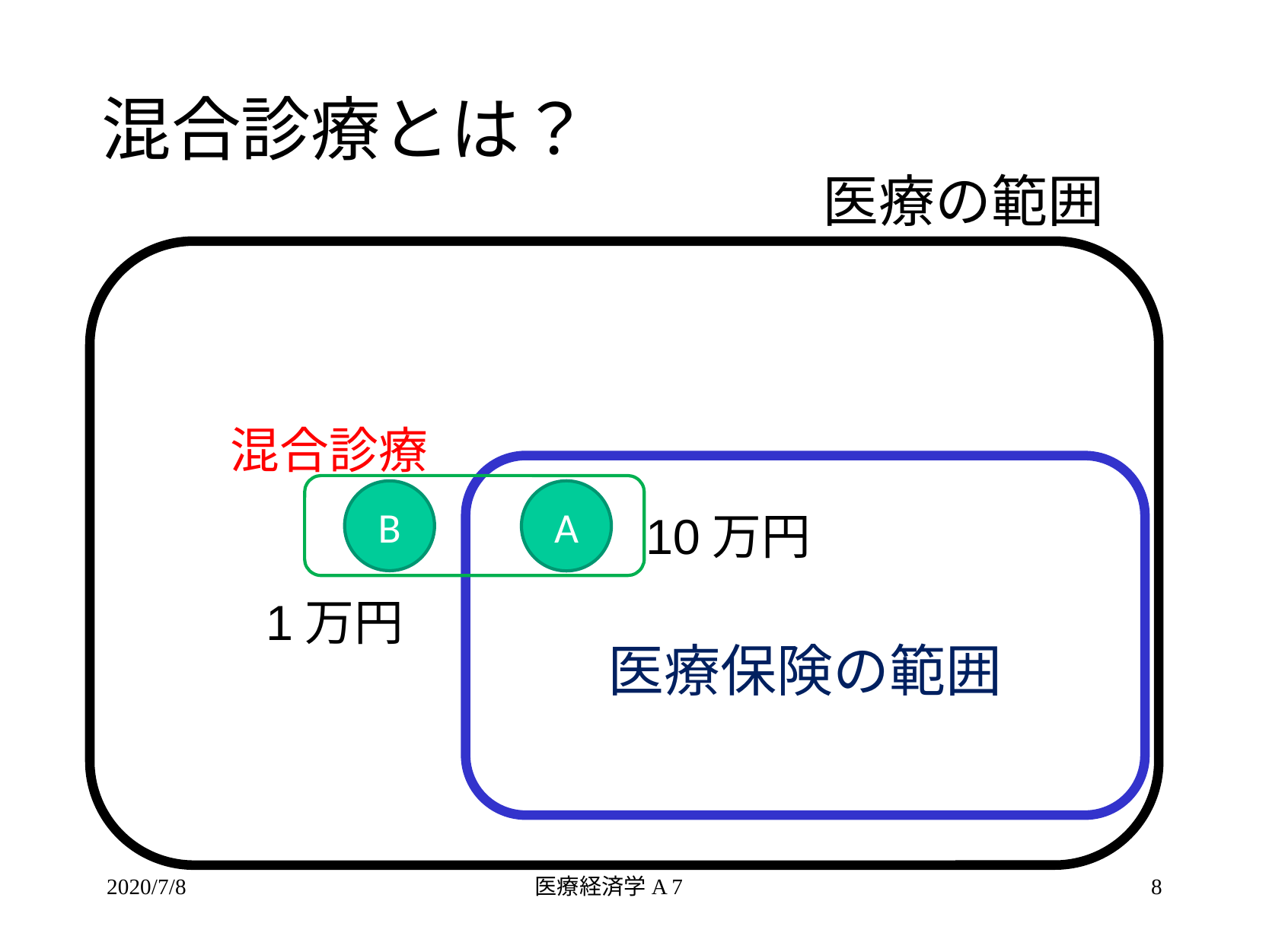

# 混合診療とは？
医療の範囲

混合診療

医療保険の範囲

B
A
10万円
1万円
2020/7/8
医療経済学A 7
8